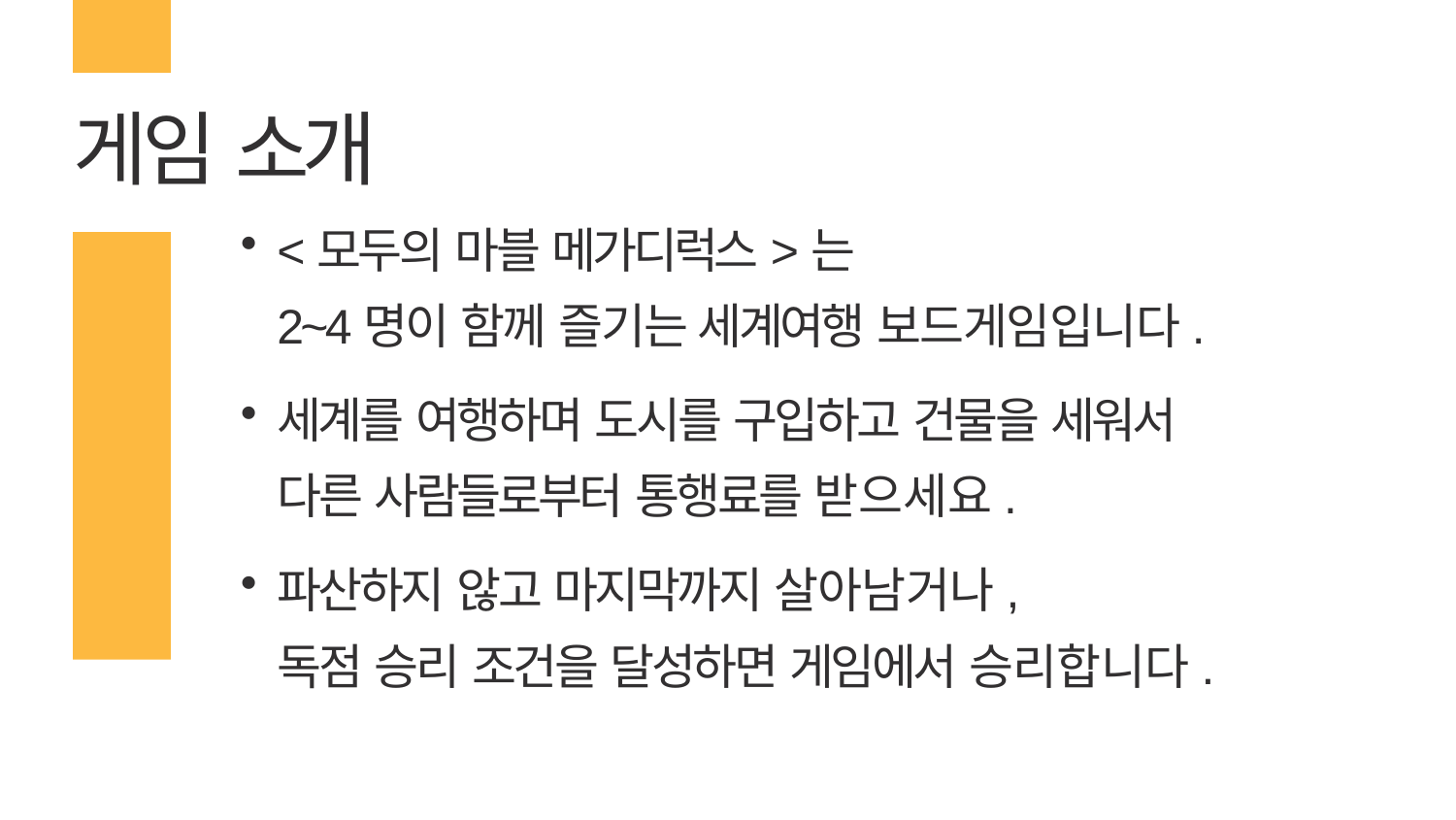

# 게임 소개
<모두의 마블 메가디럭스>는
2~4명이 함께 즐기는 세계여행 보드게임입니다.
세계를 여행하며 도시를 구입하고 건물을 세워서
다른 사람들로부터 통행료를 받으세요.
파산하지 않고 마지막까지 살아남거나,
독점 승리 조건을 달성하면 게임에서 승리합니다.